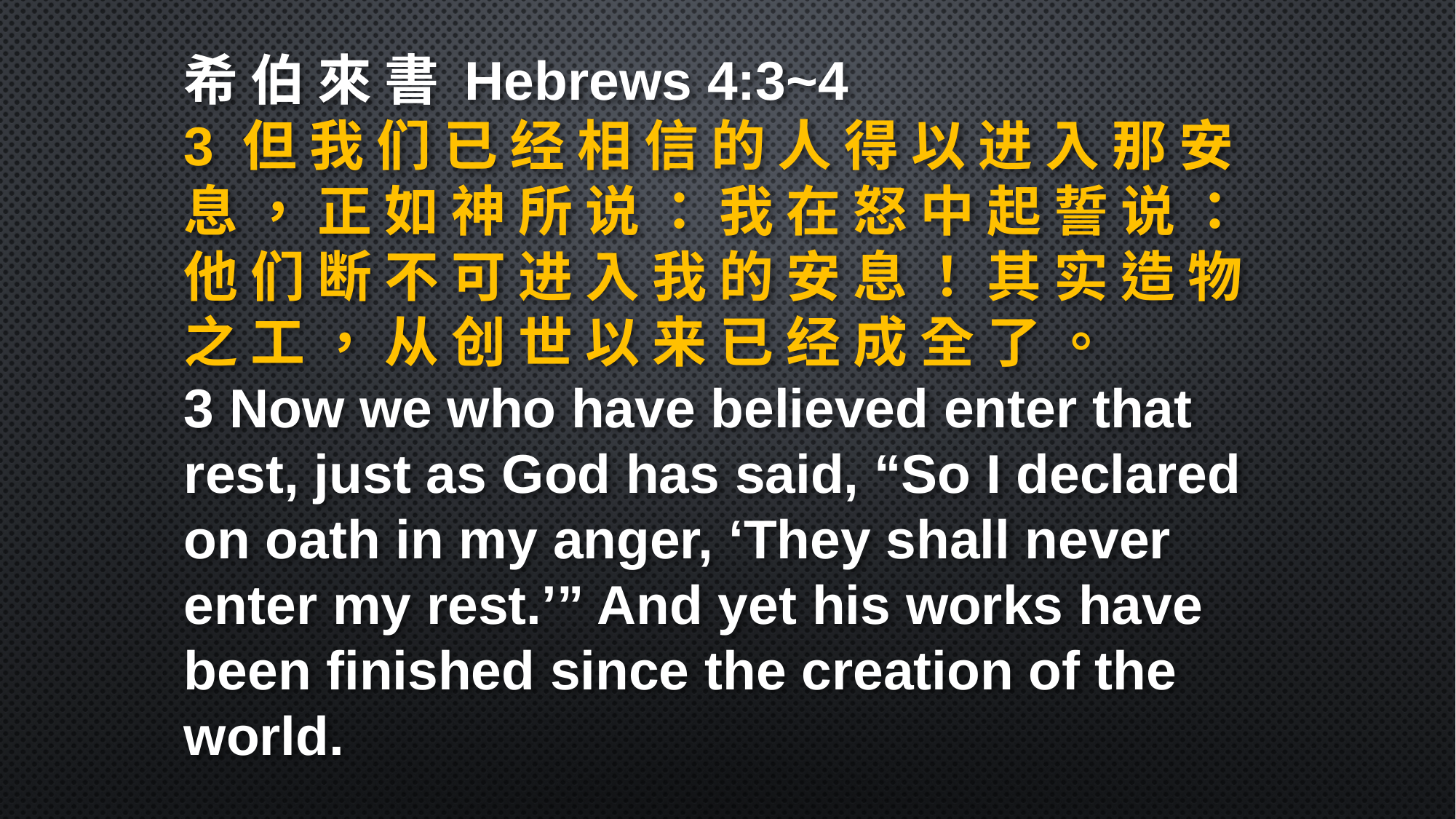

希 伯 來 書 Hebrews 4:3~4
3 但 我 们 已 经 相 信 的 人 得 以 进 入 那 安 息 ， 正 如 神 所 说 ： 我 在 怒 中 起 誓 说 ： 他 们 断 不 可 进 入 我 的 安 息 ！ 其 实 造 物 之 工 ， 从 创 世 以 来 已 经 成 全 了 。
3 Now we who have believed enter that rest, just as God has said, “So I declared on oath in my anger, ‘They shall never enter my rest.’” And yet his works have been finished since the creation of the world.